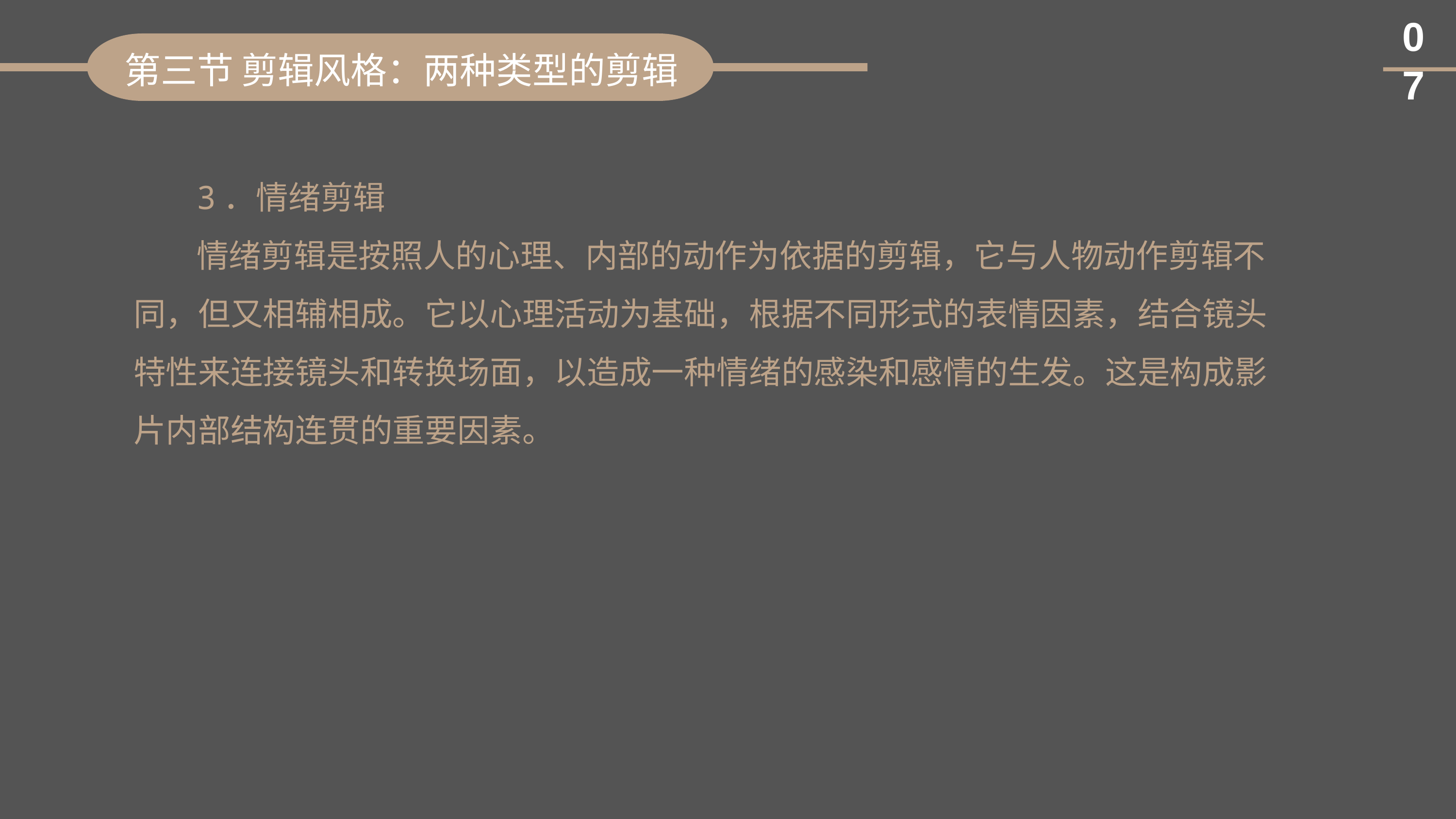

07

第三节 剪辑风格：两种类型的剪辑

3．情绪剪辑
情绪剪辑是按照人的心理、内部的动作为依据的剪辑，它与人物动作剪辑不同，但又相辅相成。它以心理活动为基础，根据不同形式的表情因素，结合镜头特性来连接镜头和转换场面，以造成一种情绪的感染和感情的生发。这是构成影片内部结构连贯的重要因素。